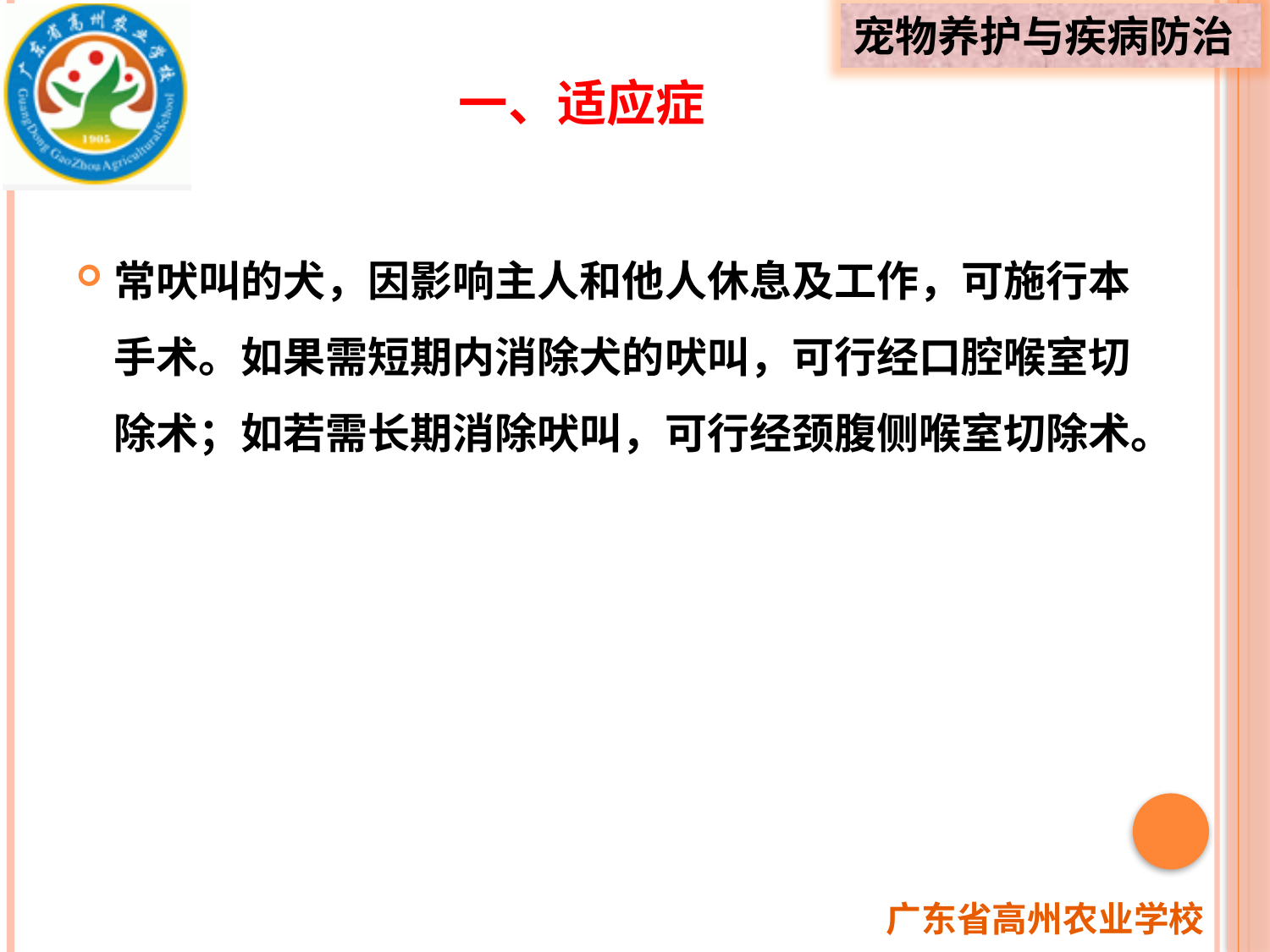

# 一、适应症
常吠叫的犬，因影响主人和他人休息及工作，可施行本手术。如果需短期内消除犬的吠叫，可行经口腔喉室切除术；如若需长期消除吠叫，可行经颈腹侧喉室切除术。